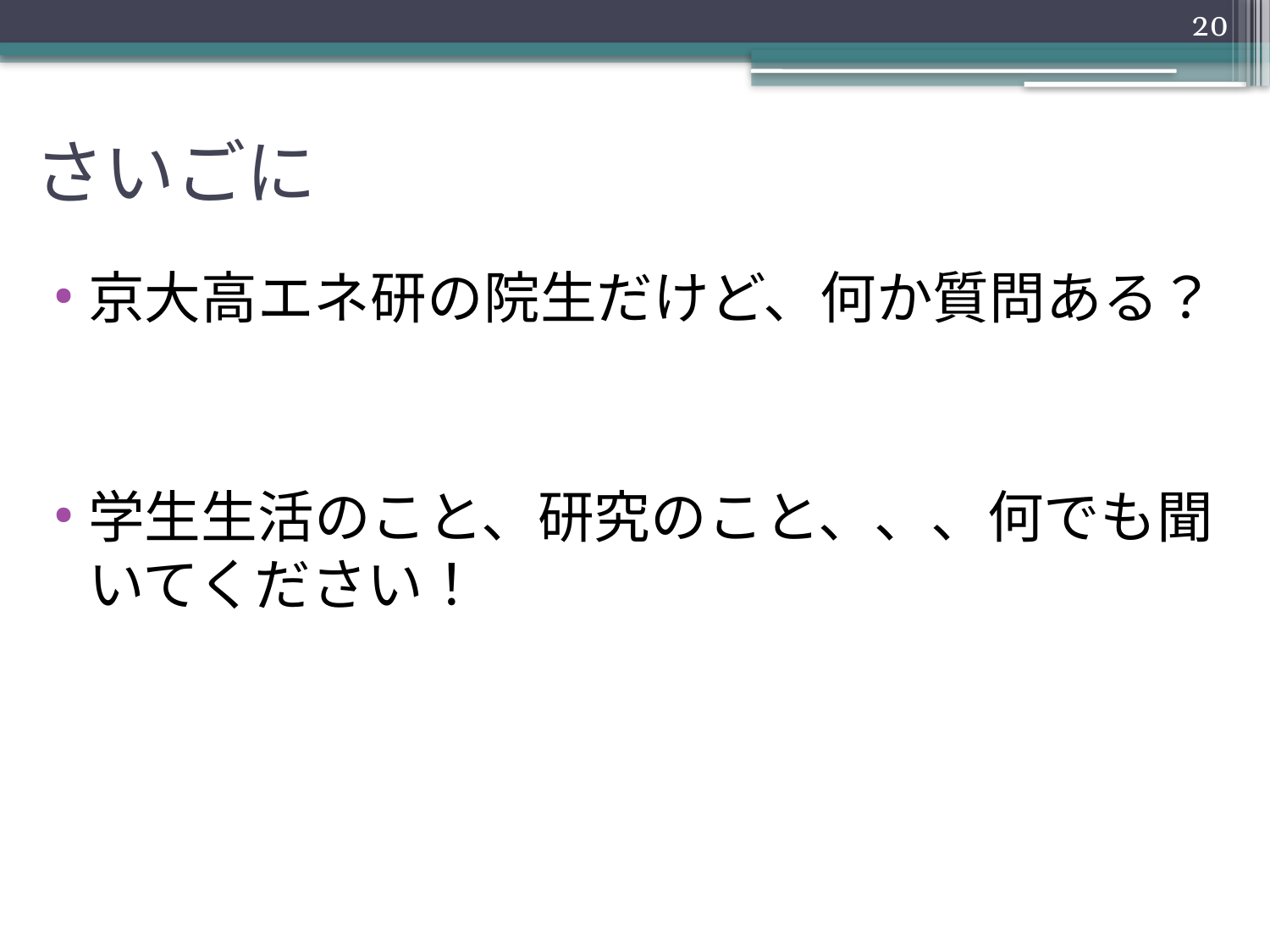

20
# さいごに
京大高エネ研の院生だけど、何か質問ある？

学生生活のこと、研究のこと、、、何でも聞いてください！